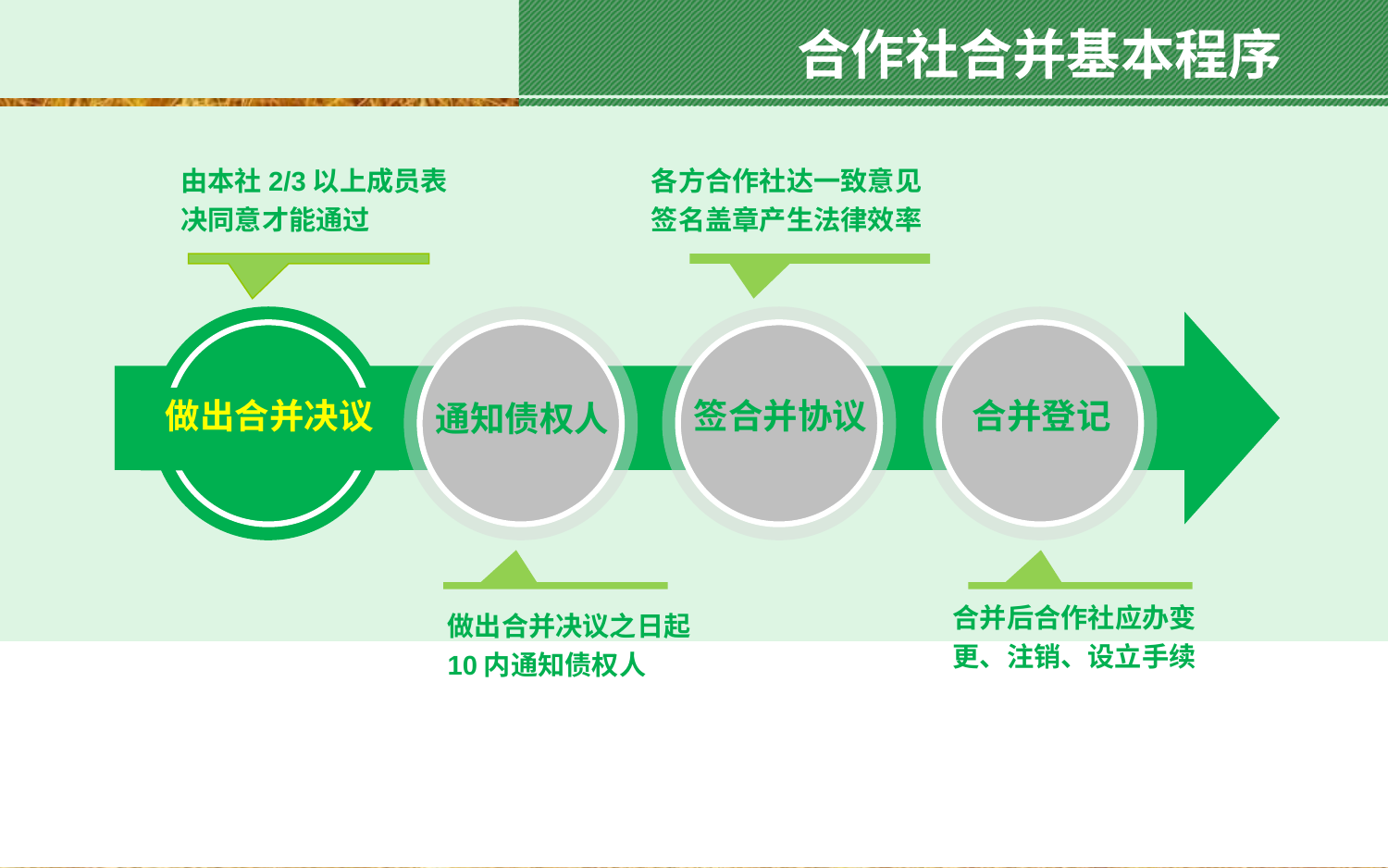

合作社合并基本程序
由本社2/3以上成员表决同意才能通过
各方合作社达一致意见签名盖章产生法律效率

做出合并决议

通知债权人

签合并协议

合并登记

合并后合作社应办变更、注销、设立手续
做出合并决议之日起10内通知债权人